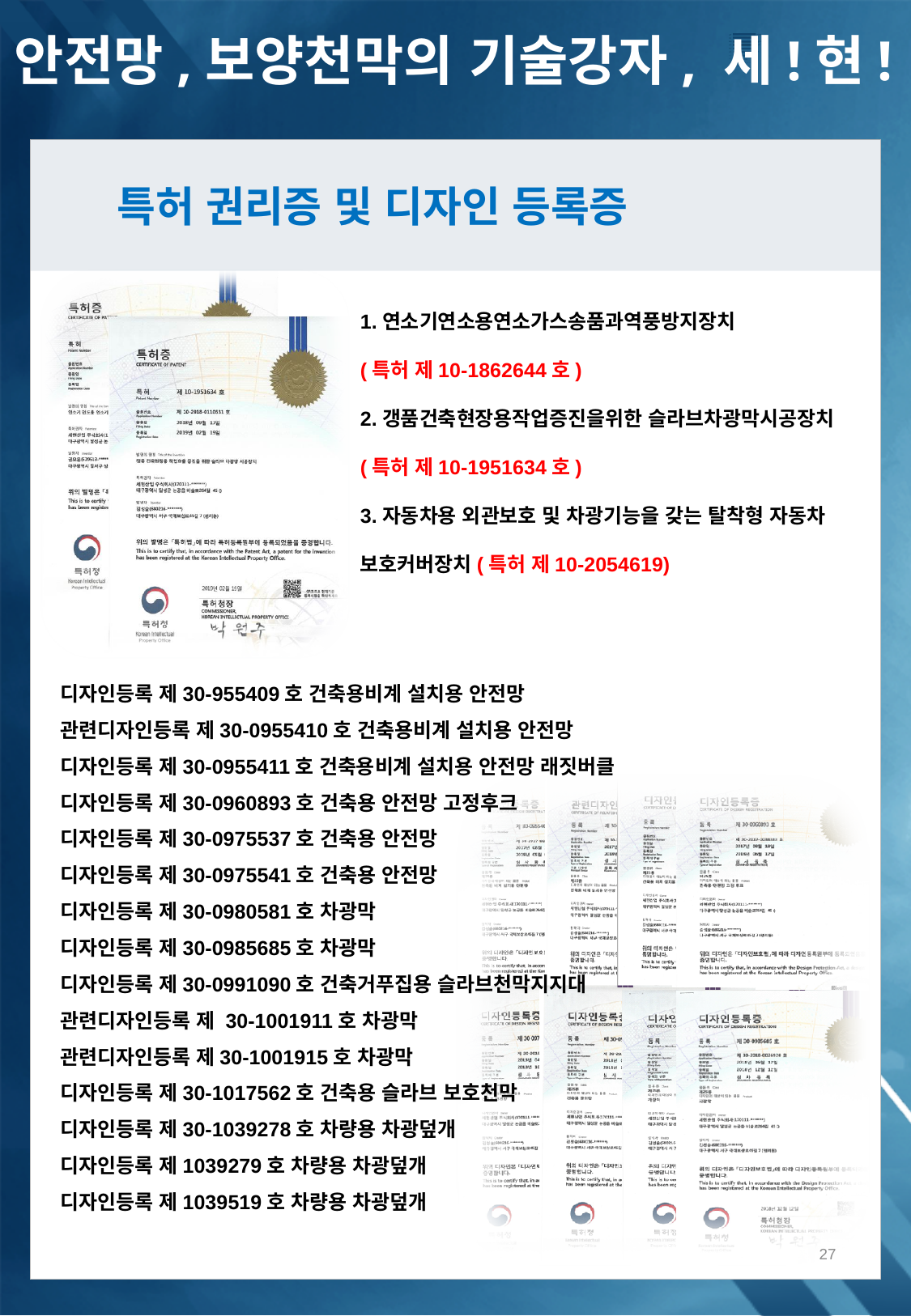

# 안전망,보양천막의 기술강자, 세!현!
특허 권리증 및 디자인 등록증

1.연소기연소용연소가스송품과역풍방지장치
(특허 제10-1862644호)
2.갱품건축현장용작업증진을위한 슬라브차광막시공장치
(특허 제10-1951634호)
3.자동차용 외관보호 및 차광기능을 갖는 탈착형 자동차
보호커버장치(특허 제10-2054619)
디자인등록 제30-955409호 건축용비계 설치용 안전망
관련디자인등록 제30-0955410호 건축용비계 설치용 안전망
디자인등록 제30-0955411호 건축용비계 설치용 안전망 래짓버클
디자인등록 제30-0960893호 건축용 안전망 고정후크
디자인등록 제30-0975537호 건축용 안전망
디자인등록 제30-0975541호 건축용 안전망
디자인등록 제30-0980581호 차광막
디자인등록 제30-0985685호 차광막
디자인등록 제30-0991090호 건축거푸집용 슬라브천막지지대
관련디자인등록 제 30-1001911호 차광막
관련디자인등록 제30-1001915호 차광막
디자인등록 제30-1017562호 건축용 슬라브 보호천막
디자인등록 제30-1039278호 차량용 차광덮개
디자인등록 제1039279호 차량용 차광덮개
디자인등록 제1039519호 차량용 차광덮개

27